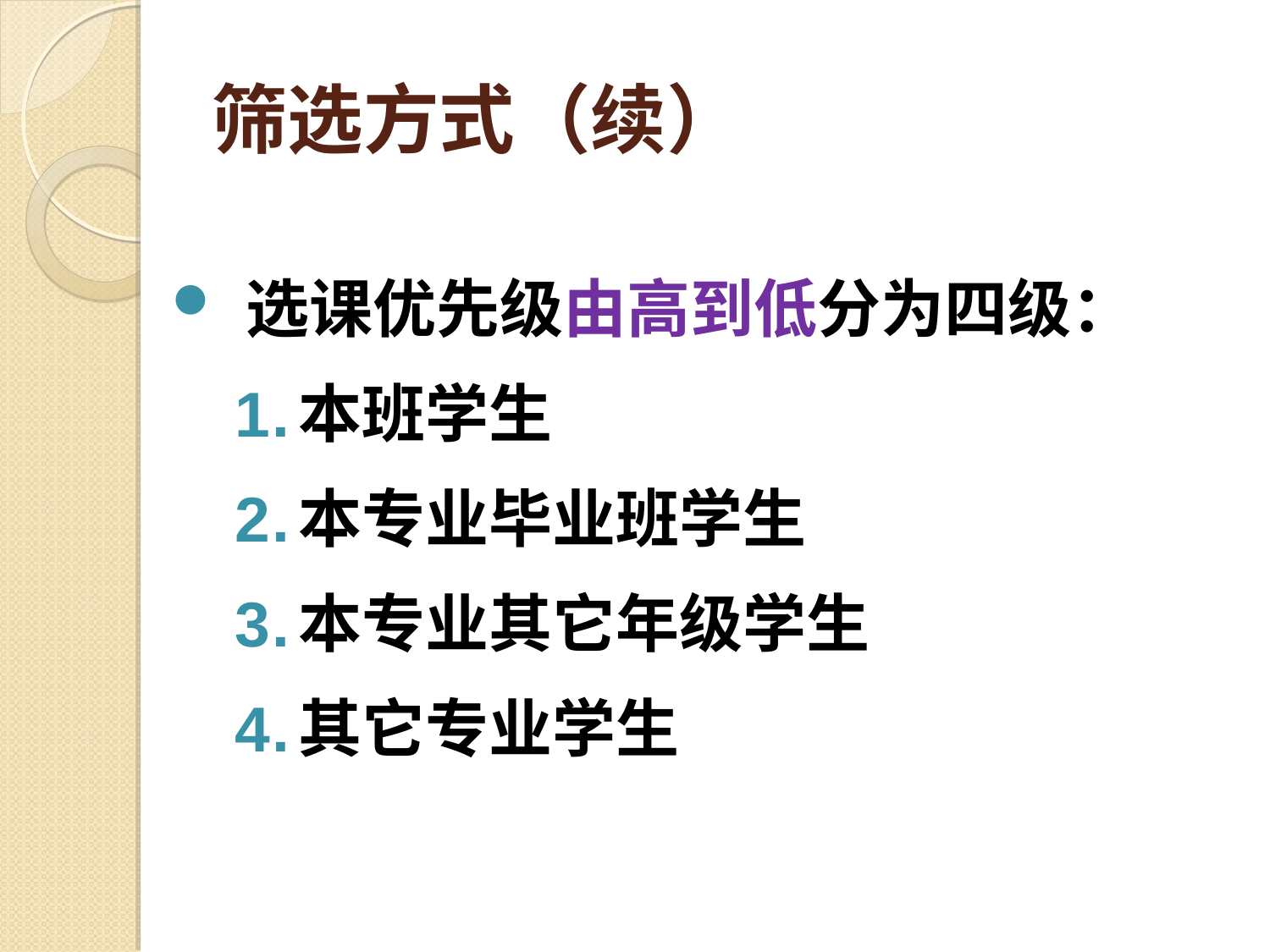

筛选方式（续）
选课优先级由高到低分为四级：
本班学生
本专业毕业班学生
本专业其它年级学生
其它专业学生